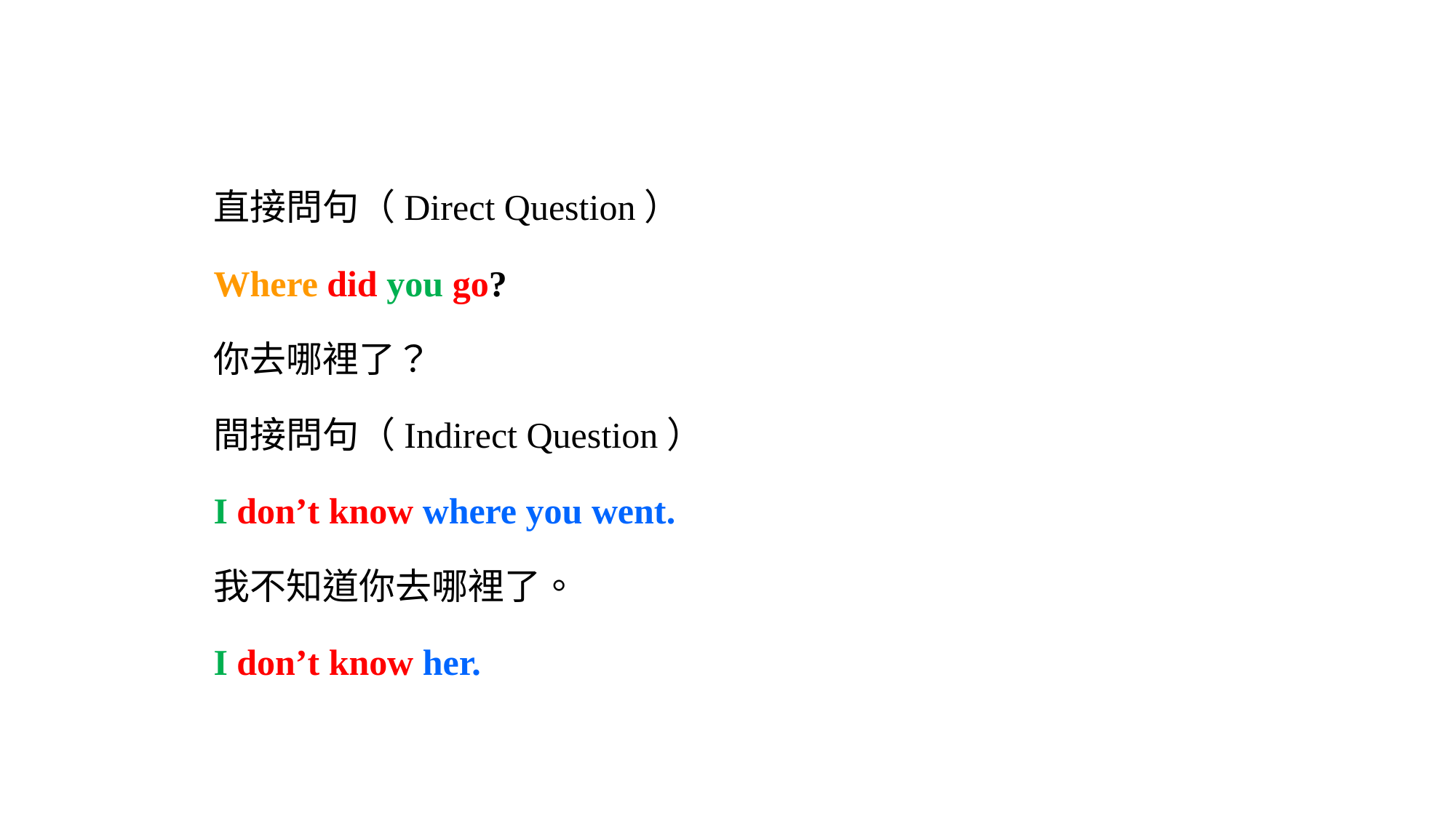

直接問句（Direct Question）
Where did you go?
你去哪裡了？
間接問句（Indirect Question）
I don’t know where you went.
我不知道你去哪裡了。
I don’t know her.